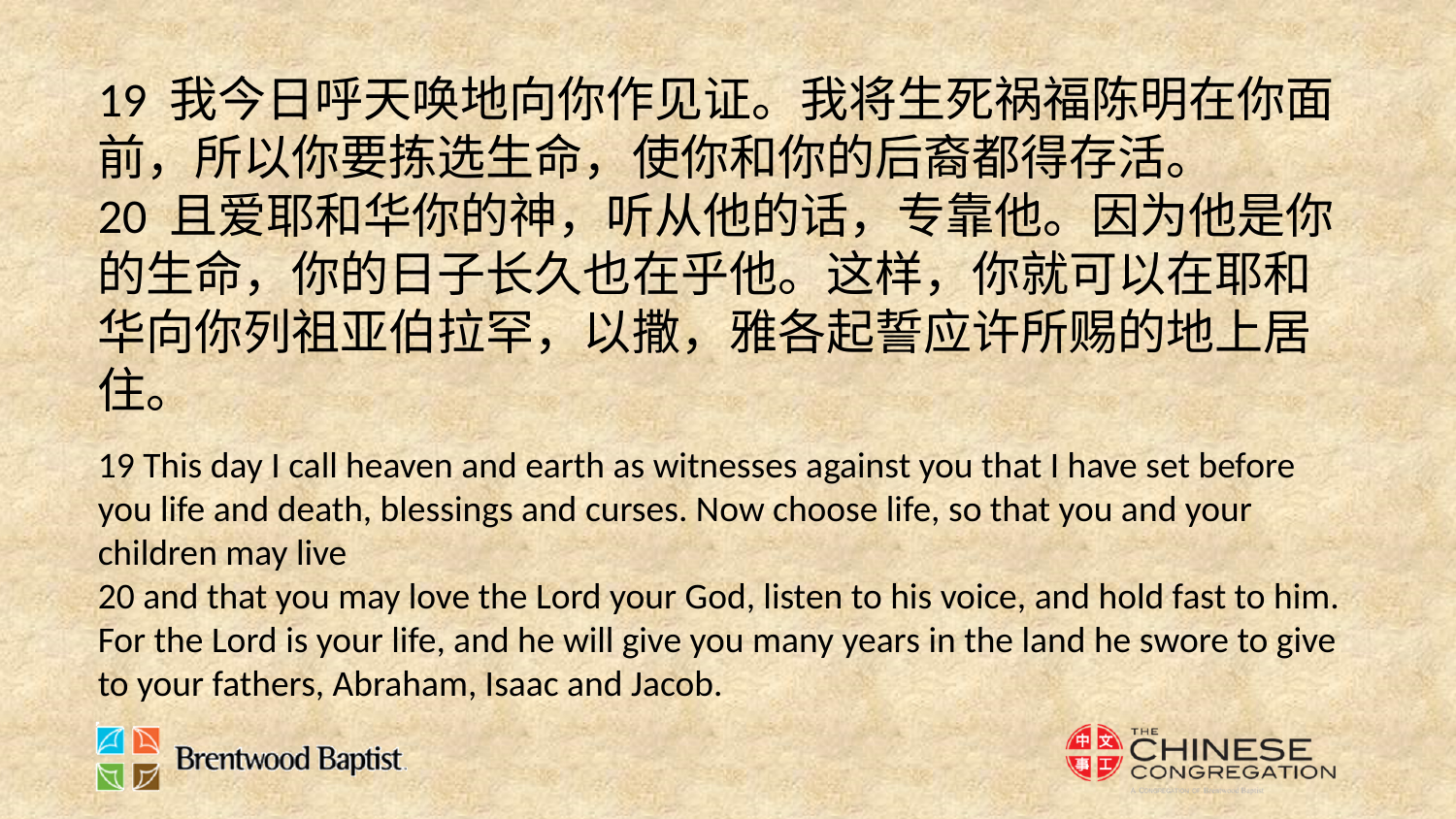

19 我今日呼天唤地向你作见证。我将生死祸福陈明在你面前，所以你要拣选生命，使你和你的后裔都得存活。
20 且爱耶和华你的神，听从他的话，专靠他。因为他是你的生命，你的日子长久也在乎他。这样，你就可以在耶和华向你列祖亚伯拉罕，以撒，雅各起誓应许所赐的地上居住。

19 This day I call heaven and earth as witnesses against you that I have set before you life and death, blessings and curses. Now choose life, so that you and your children may live
20 and that you may love the Lord your God, listen to his voice, and hold fast to him. For the Lord is your life, and he will give you many years in the land he swore to give to your fathers, Abraham, Isaac and Jacob.